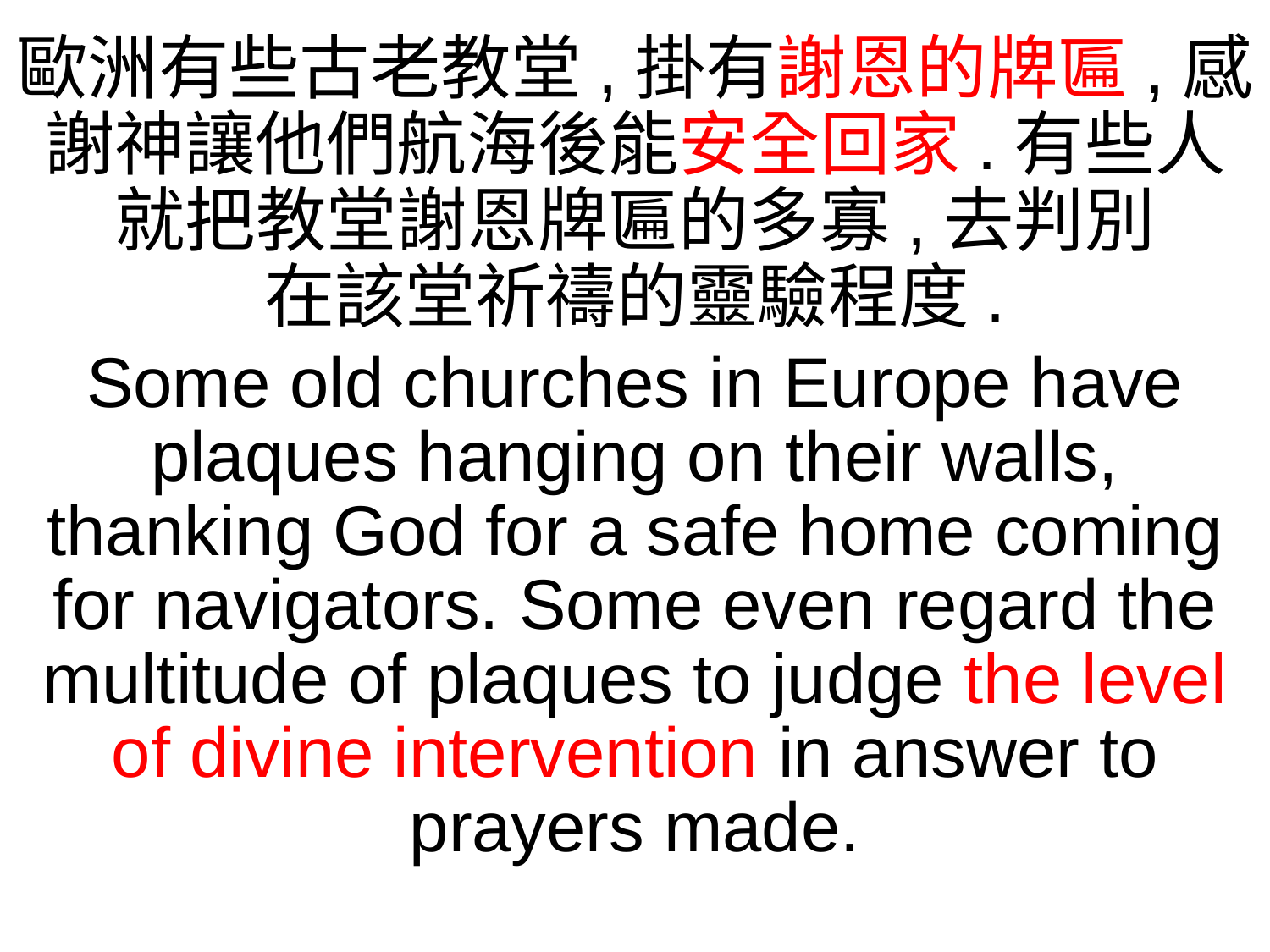

歐洲有些古老教堂,掛有謝恩的牌匾,感謝神讓他們航海後能安全回家.有些人就把教堂謝恩牌匾的多寡,去判別
在該堂祈禱的靈驗程度.
Some old churches in Europe have plaques hanging on their walls, thanking God for a safe home coming for navigators. Some even regard the multitude of plaques to judge the level of divine intervention in answer to prayers made.